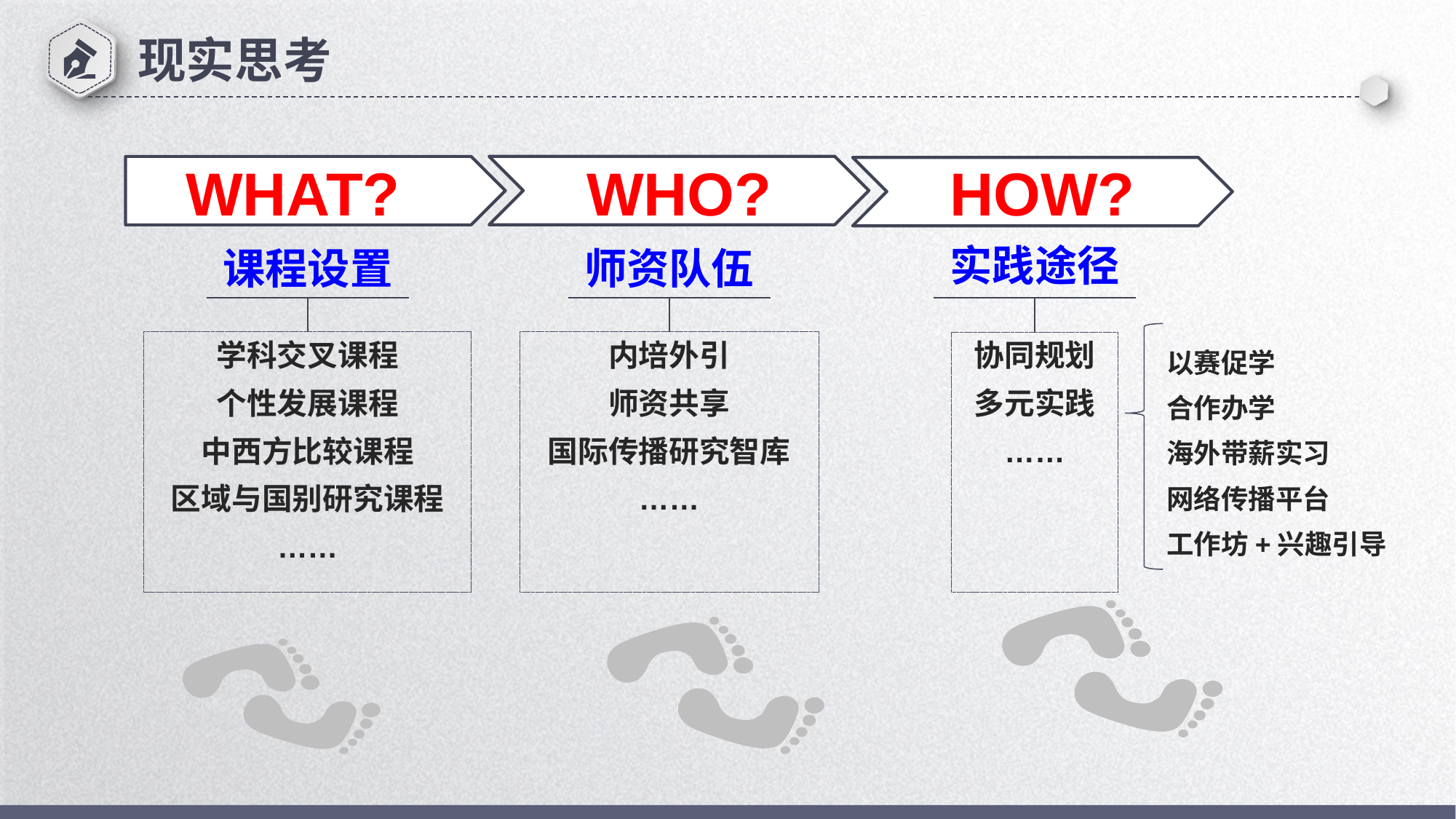

现实思考

WHAT?
WHO?
HOW?

师资队伍
内培外引
师资共享
国际传播研究智库
……
实践途径
以赛促学
合作办学
海外带薪实习
网络传播平台
工作坊+兴趣引导

协同规划
多元实践
……
课程设置
学科交叉课程
个性发展课程
中西方比较课程
区域与国别研究课程
……